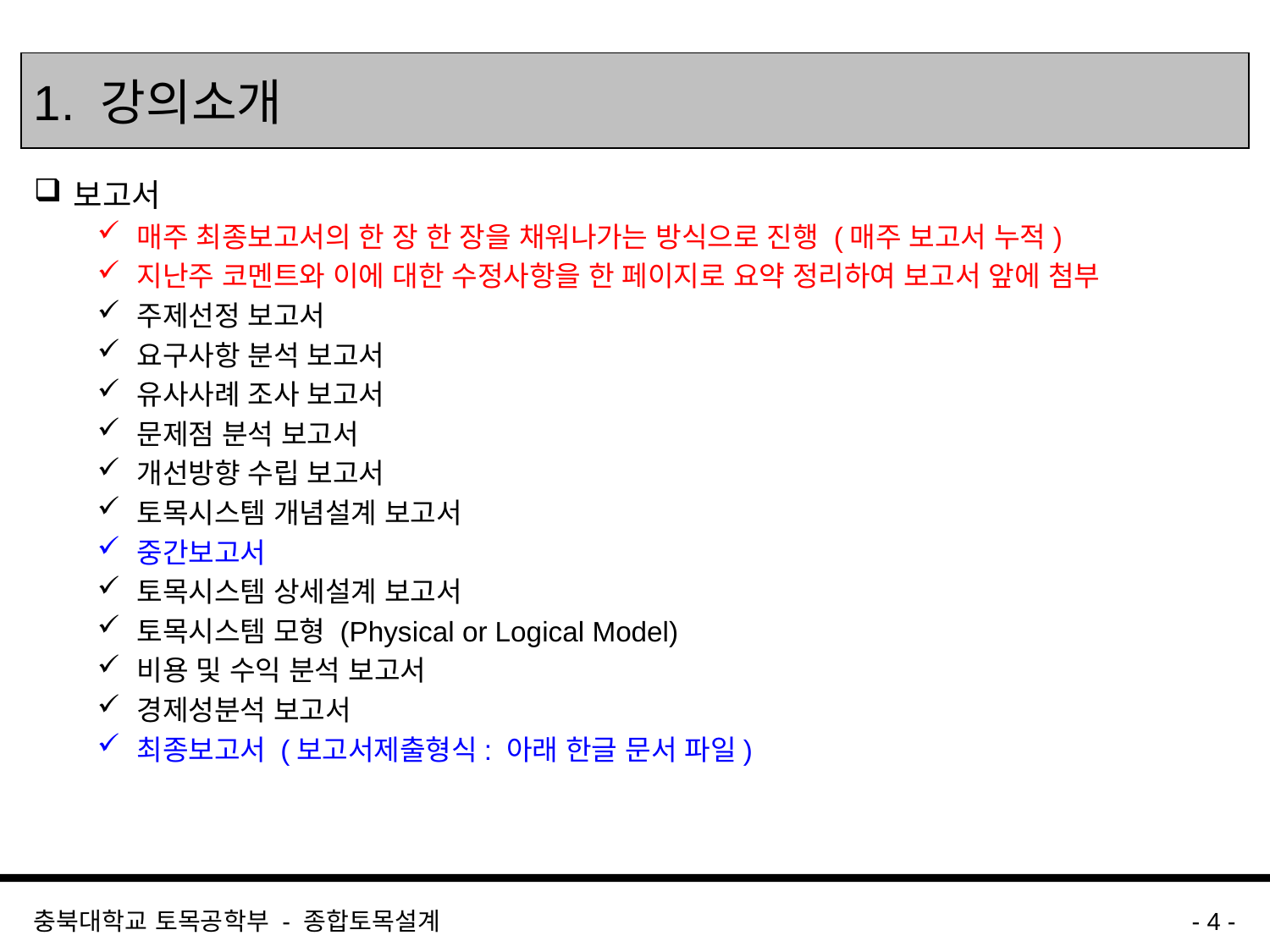

# 1. 강의소개
보고서
매주 최종보고서의 한 장 한 장을 채워나가는 방식으로 진행 (매주 보고서 누적)
지난주 코멘트와 이에 대한 수정사항을 한 페이지로 요약 정리하여 보고서 앞에 첨부
주제선정 보고서
요구사항 분석 보고서
유사사례 조사 보고서
문제점 분석 보고서
개선방향 수립 보고서
토목시스템 개념설계 보고서
중간보고서
토목시스템 상세설계 보고서
토목시스템 모형 (Physical or Logical Model)
비용 및 수익 분석 보고서
경제성분석 보고서
최종보고서 (보고서제출형식: 아래 한글 문서 파일)
충북대학교 토목공학부 - 종합토목설계
- 4 -